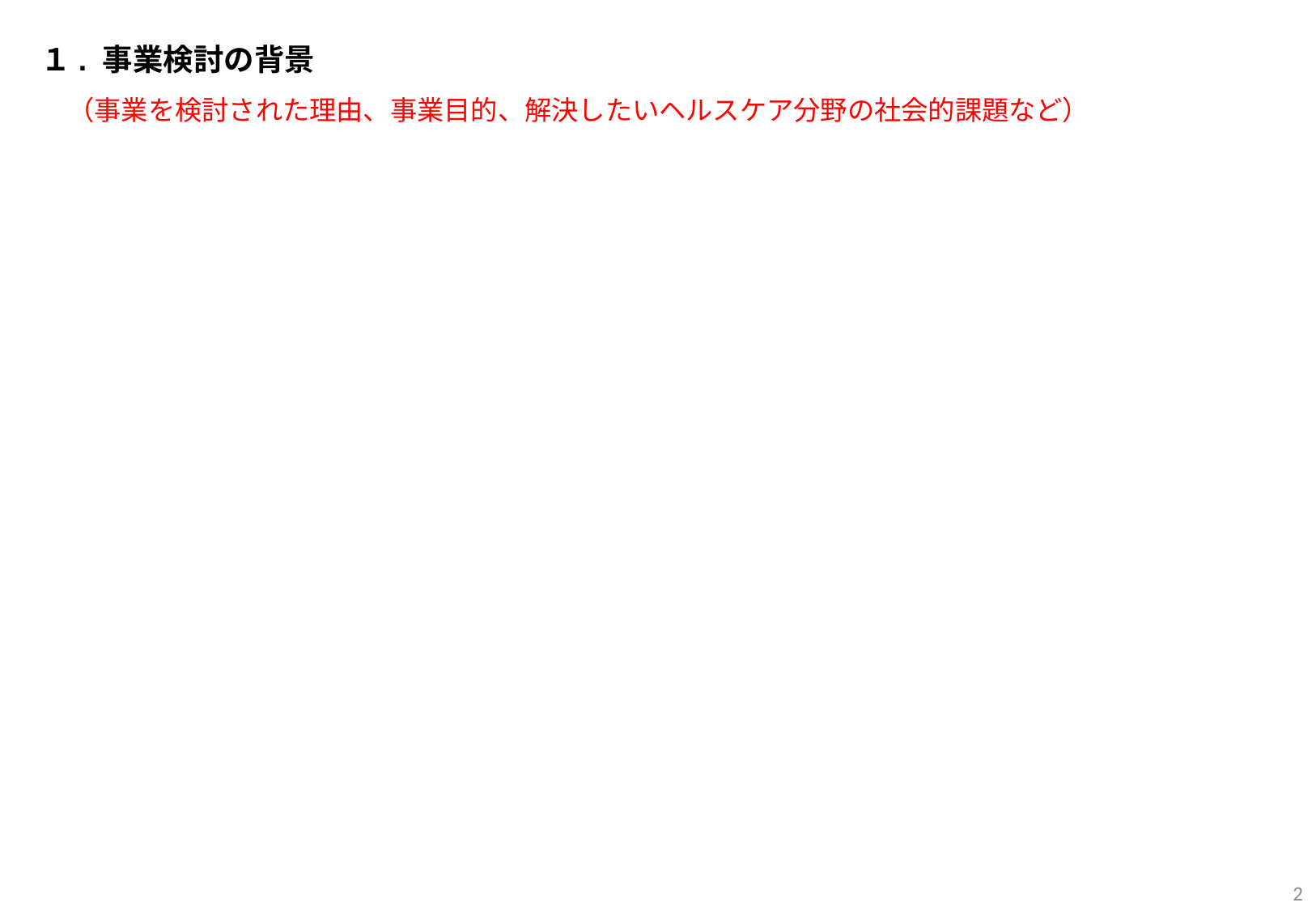

１. 事業検討の背景
　（事業を検討された理由、事業目的、解決したいヘルスケア分野の社会的課題など）
2